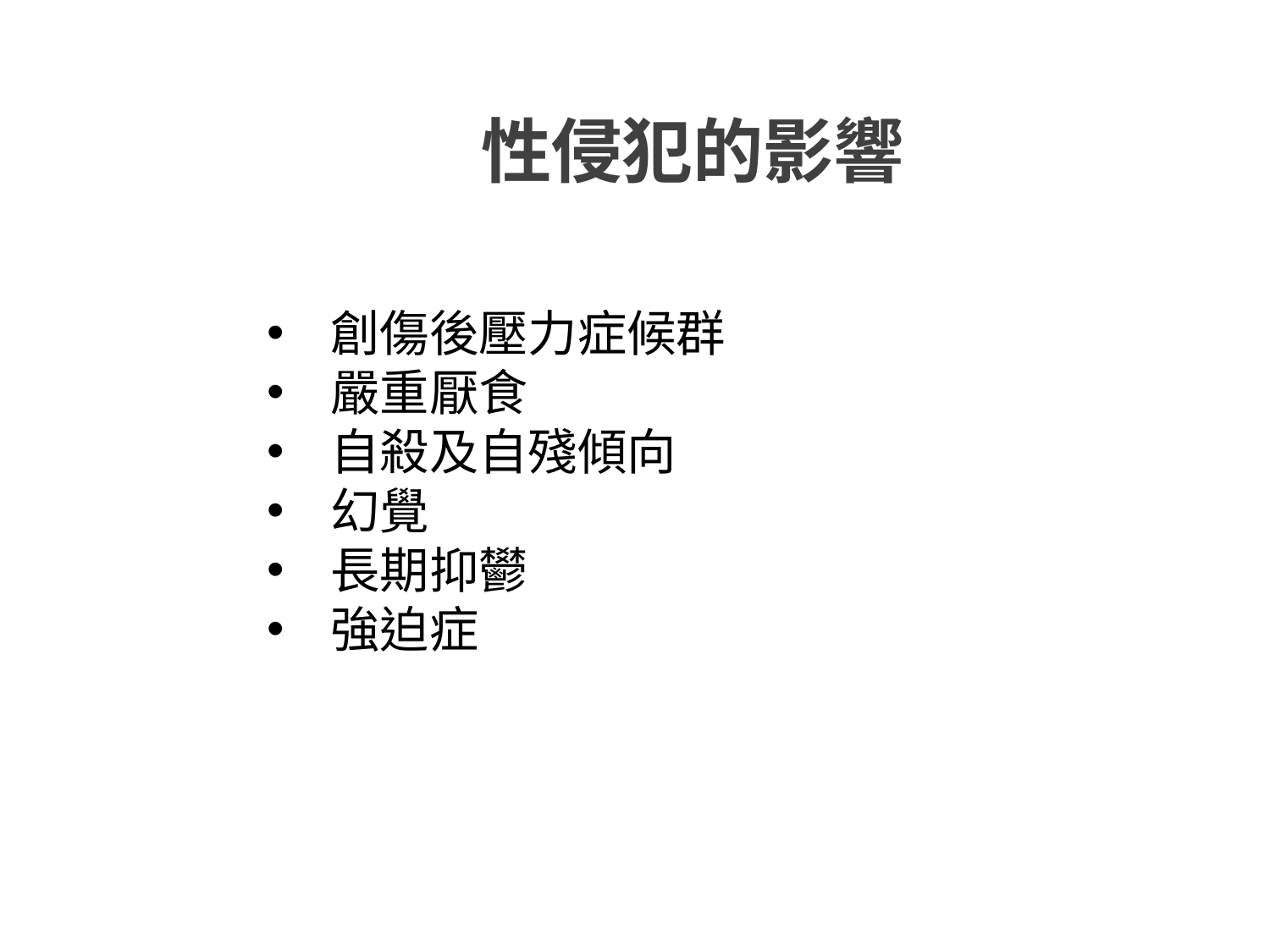

性侵犯的影響
創傷後壓力症候群
嚴重厭食
自殺及自殘傾向
幻覺
長期抑鬰
強迫症